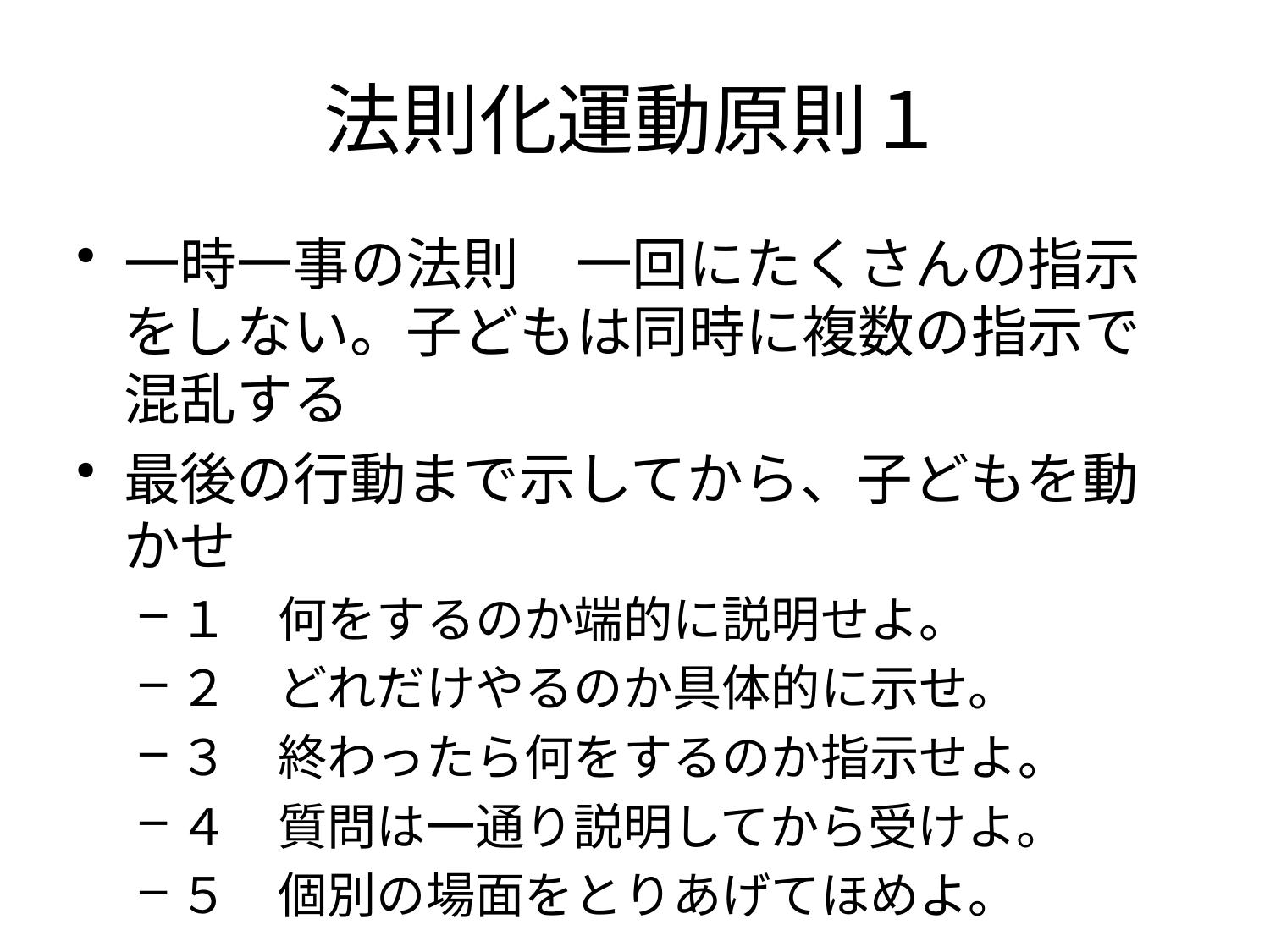

# 法則化運動原則１
一時一事の法則　一回にたくさんの指示をしない。子どもは同時に複数の指示で混乱する
最後の行動まで示してから、子どもを動かせ
１　何をするのか端的に説明せよ。
２　どれだけやるのか具体的に示せ。
３　終わったら何をするのか指示せよ。
４　質問は一通り説明してから受けよ。
５　個別の場面をとりあげてほめよ。